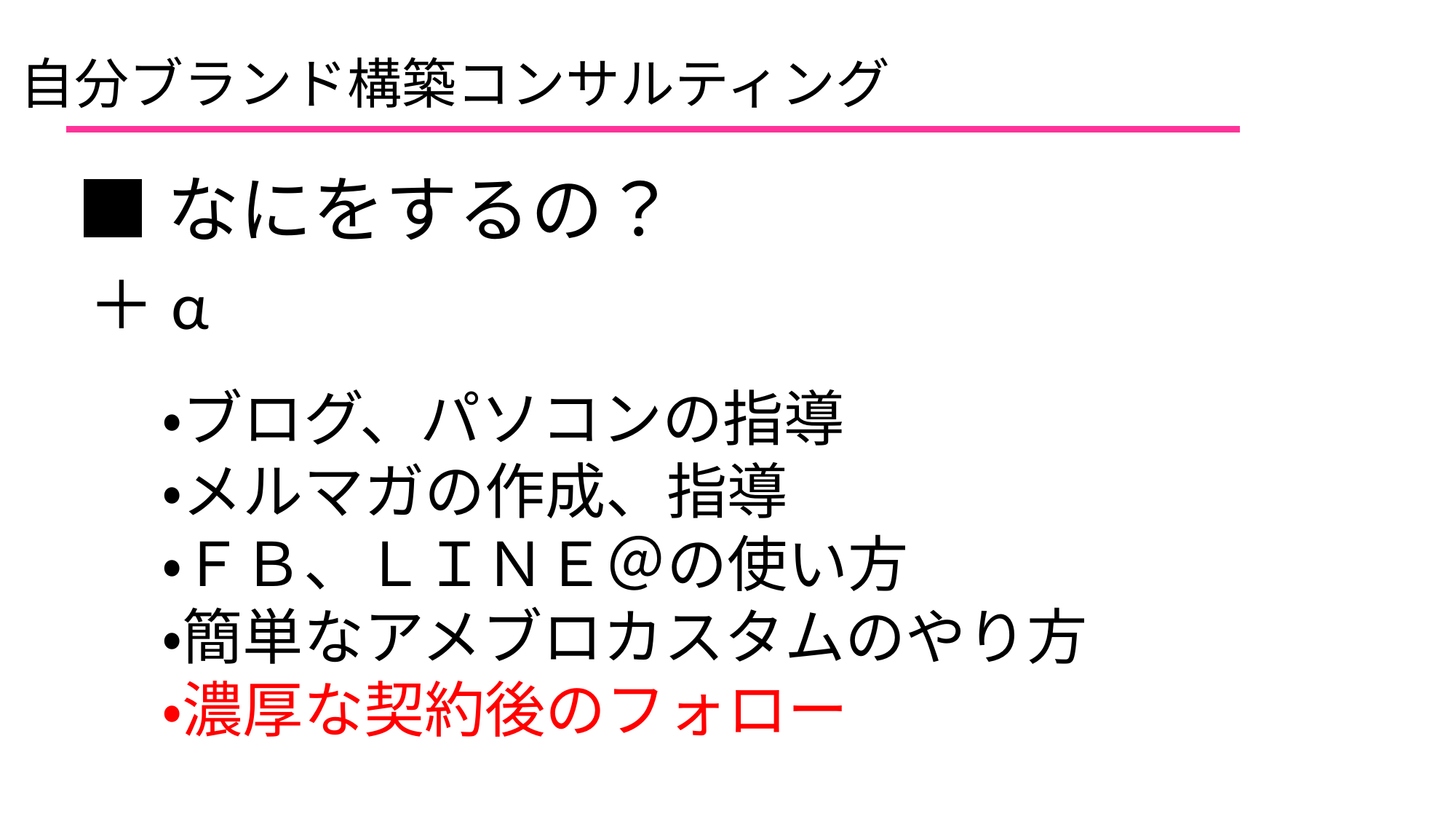

自分ブランド構築コンサルティング
■なにをするの？
＋α
・ブログ、パソコンの指導
・メルマガの作成、指導
・ＦＢ、ＬＩＮＥ＠の使い方
・簡単なアメブロカスタムのやり方
・濃厚な契約後のフォロー